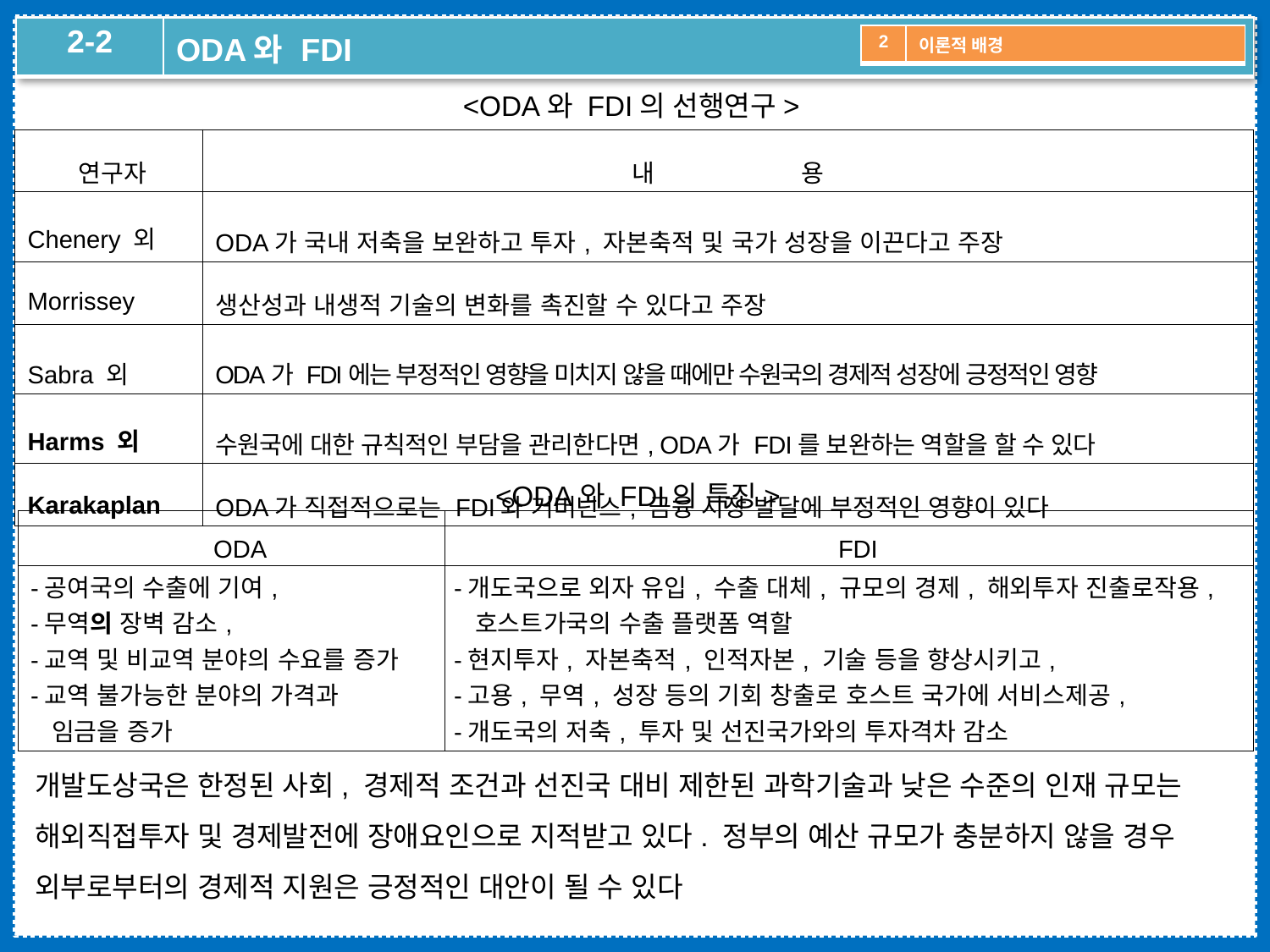

| 2-2 | ODA와 FDI |
| --- | --- |
| 2 | 이론적 배경 |
| --- | --- |
<ODA와 FDI의 선행연구>

| 연구자 | 내 용 |
| --- | --- |
| Chenery 외 | ODA가 국내 저축을 보완하고 투자, 자본축적 및 국가 성장을 이끈다고 주장 |
| Morrissey | 생산성과 내생적 기술의 변화를 촉진할 수 있다고 주장 |
| Sabra 외 | ODA가 FDI에는 부정적인 영향을 미치지 않을 때에만 수원국의 경제적 성장에 긍정적인 영향 |
| Harms 외 | 수원국에 대한 규칙적인 부담을 관리한다면, ODA가 FDI를 보완하는 역할을 할 수 있다 |
| Karakaplan | ODA가 직접적으로는 FDI와 거버넌스, 금융 시장 발달에 부정적인 영향이 있다 |

<ODA와 FDI의 특징>
| ODA | FDI |
| --- | --- |
| -공여국의 수출에 기여, -무역의 장벽 감소, -교역 및 비교역 분야의 수요를 증가 -교역 불가능한 분야의 가격과 임금을 증가 | -개도국으로 외자 유입, 수출 대체, 규모의 경제, 해외투자 진출로작용, 호스트가국의 수출 플랫폼 역할 -현지투자, 자본축적, 인적자본, 기술 등을 향상시키고, -고용, 무역, 성장 등의 기회 창출로 호스트 국가에 서비스제공, -개도국의 저축, 투자 및 선진국가와의 투자격차 감소 |
개발도상국은 한정된 사회, 경제적 조건과 선진국 대비 제한된 과학기술과 낮은 수준의 인재 규모는 해외직접투자 및 경제발전에 장애요인으로 지적받고 있다. 정부의 예산 규모가 충분하지 않을 경우 외부로부터의 경제적 지원은 긍정적인 대안이 될 수 있다